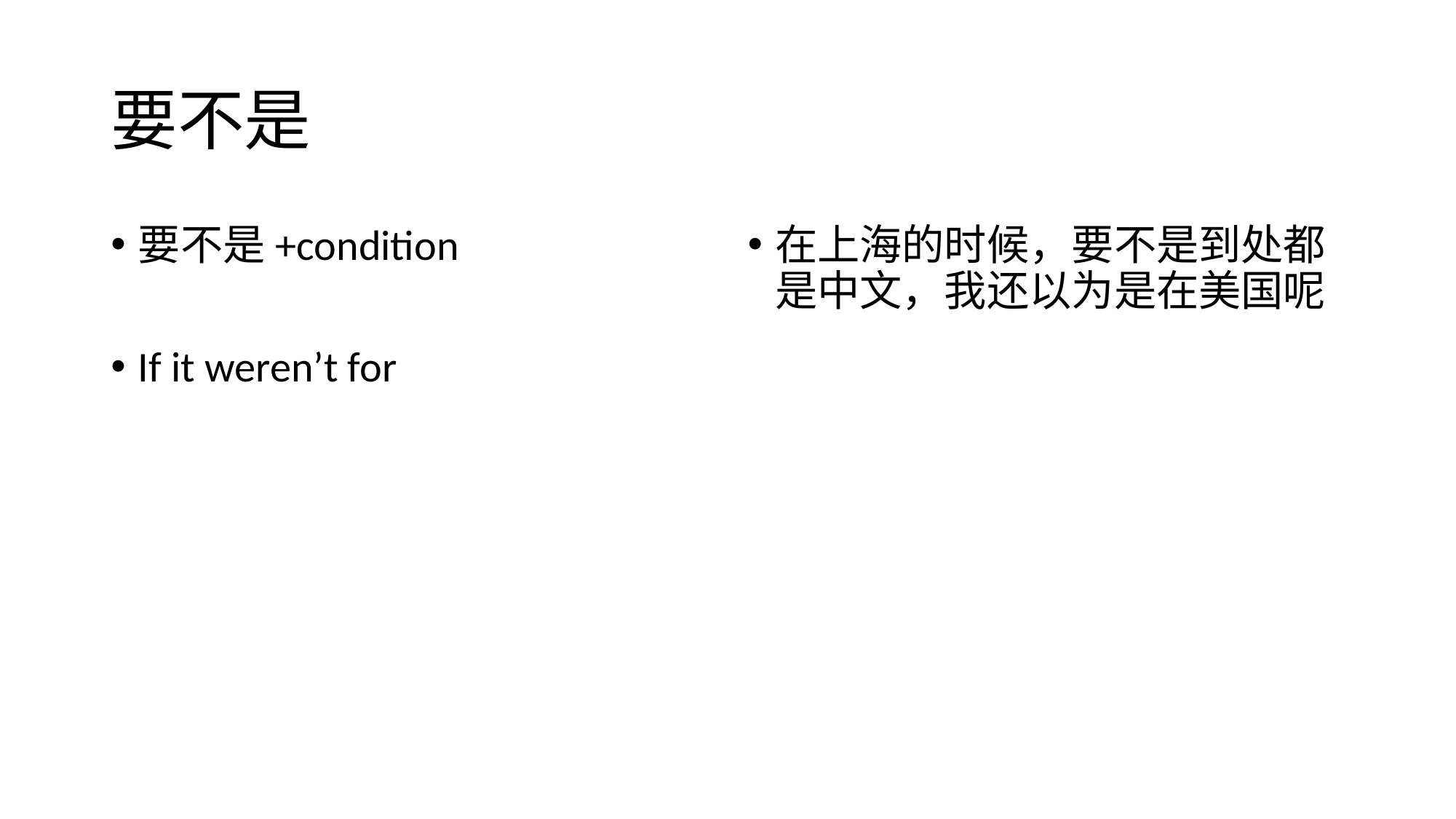

# 要不是
要不是+condition

If it weren’t for
在上海的时候，要不是到处都是中文，我还以为是在美国呢